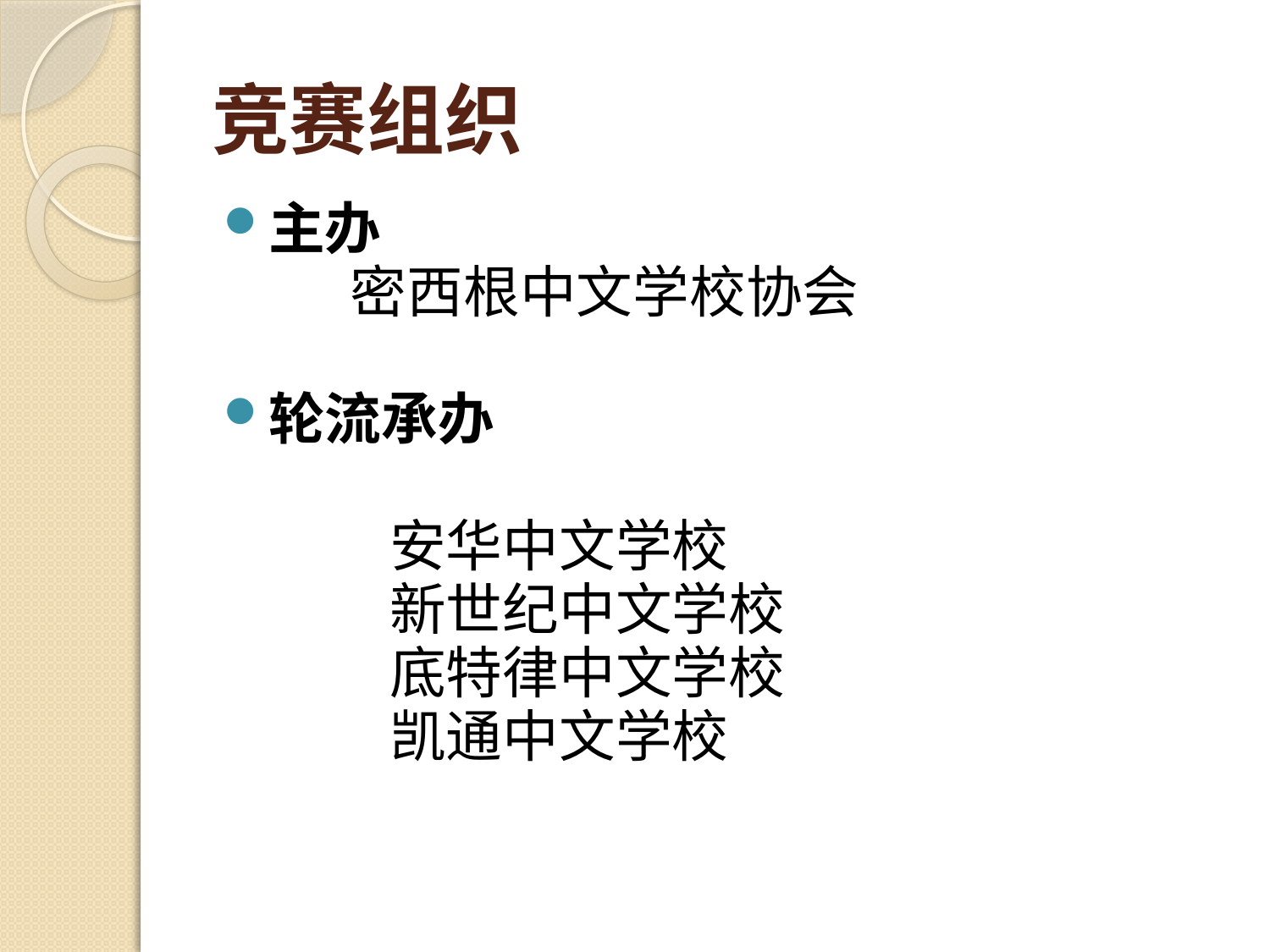

# 竞赛组织
主办
	密西根中文学校协会

轮流承办

		安华中文学校
	 	新世纪中文学校
		底特律中文学校
		凯通中文学校